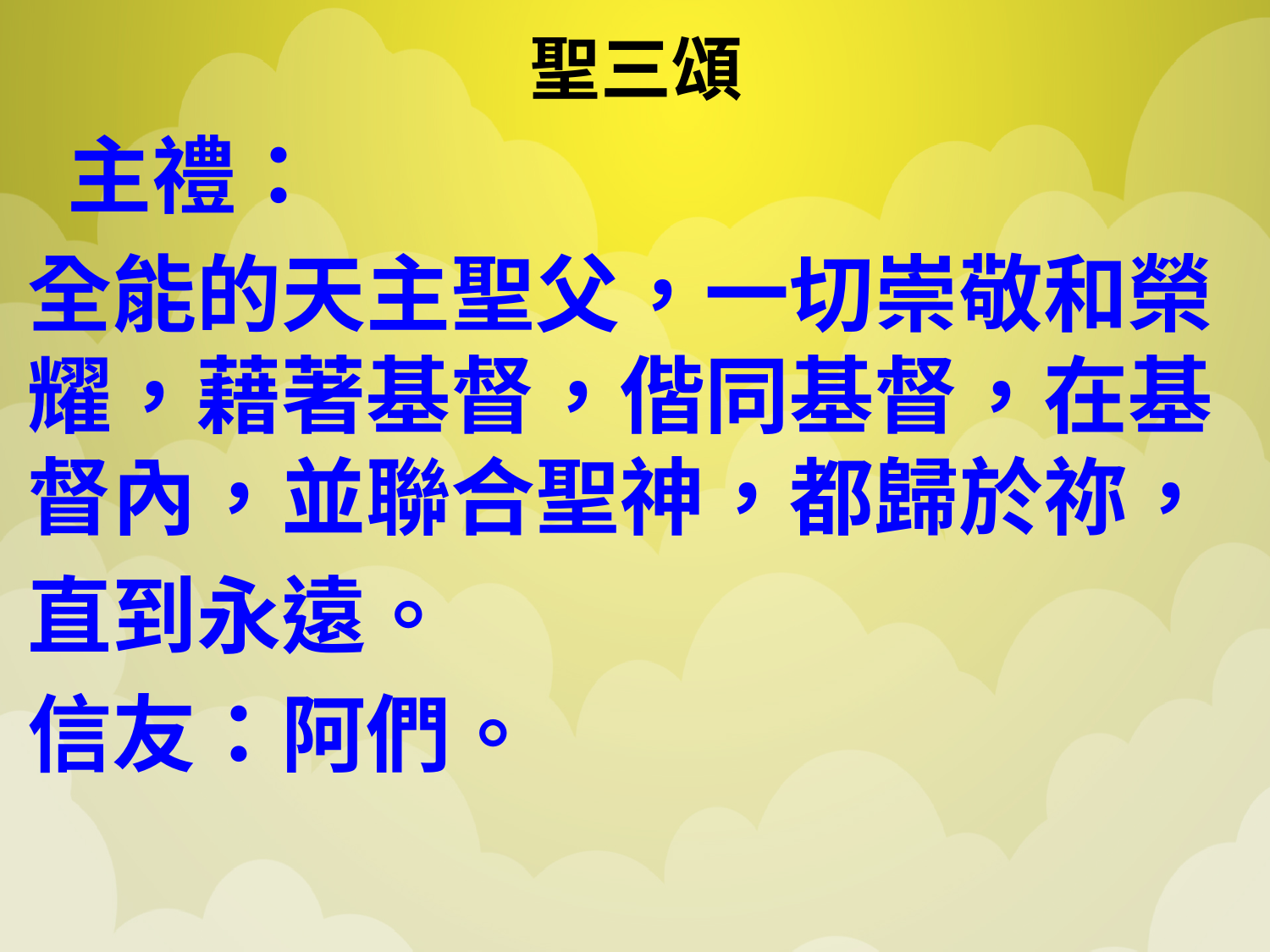

# 聖三頌
 主禮：
全能的天主聖父，一切崇敬和榮耀，藉著基督，偕同基督，在基督內，並聯合聖神，都歸於祢，
直到永遠。
信友：阿們。